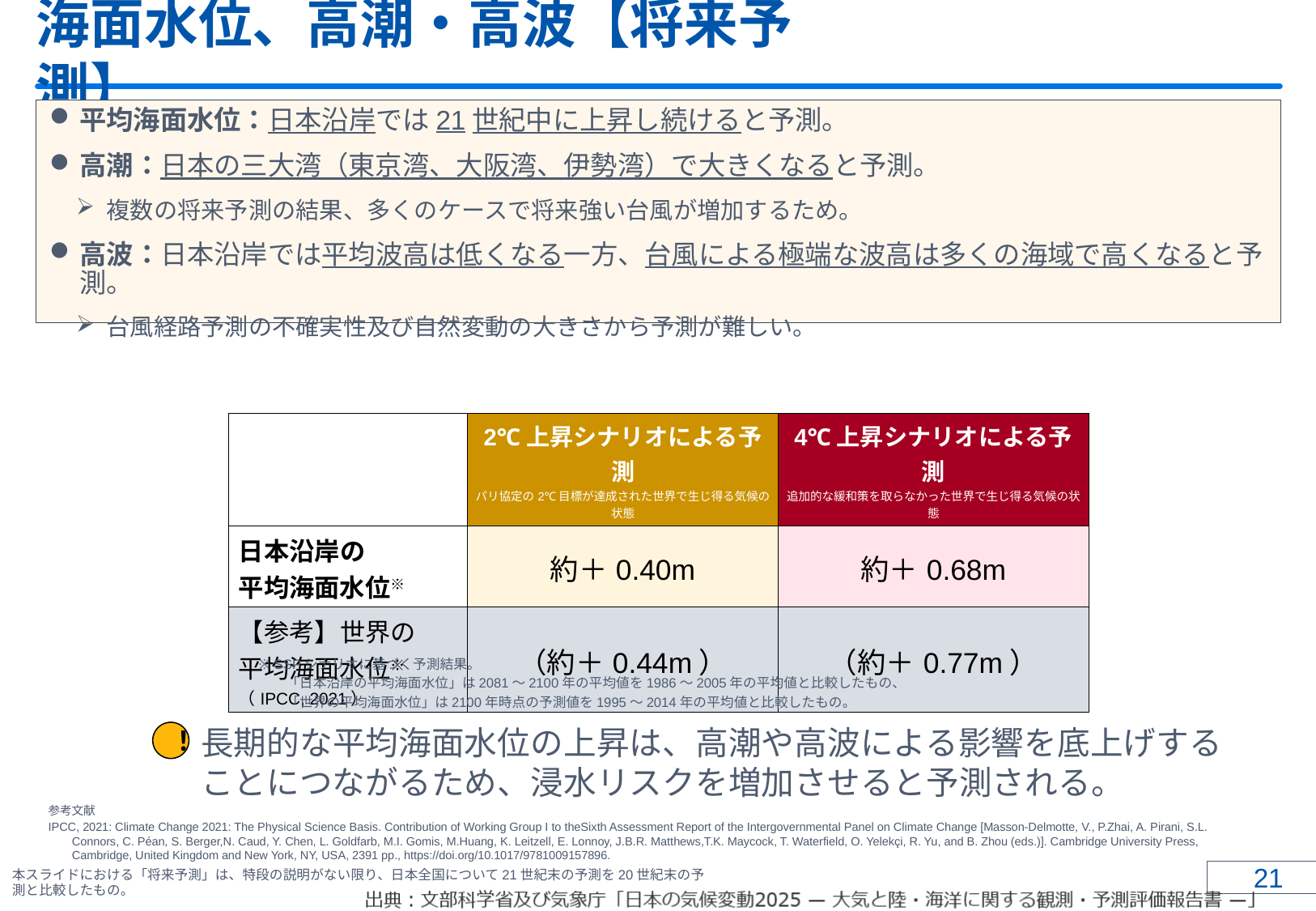

# 海面水位、高潮・高波【将来予測】
平均海面水位：日本沿岸では21世紀中に上昇し続けると予測。
高潮：日本の三大湾（東京湾、大阪湾、伊勢湾）で大きくなると予測。
複数の将来予測の結果、多くのケースで将来強い台風が増加するため。
高波：日本沿岸では平均波高は低くなる一方、台風による極端な波高は多くの海域で高くなると予測。
台風経路予測の不確実性及び自然変動の大きさから予測が難しい。
|  | 2℃上昇シナリオによる予測 パリ協定の2℃目標が達成された世界で生じ得る気候の状態 | 4℃上昇シナリオによる予測 追加的な緩和策を取らなかった世界で生じ得る気候の状態 |
| --- | --- | --- |
| 日本沿岸の 平均海面水位※ | 約＋0.40m | 約＋0.68m |
| 【参考】世界の 平均海面水位※ （IPCC, 2021） | （約＋0.44m） | （約＋0.77m） |
※ SSPシナリオに基づく予測結果。
　　「日本沿岸の平均海面水位」は2081～2100年の平均値を1986～2005年の平均値と比較したもの、
　　「世界の平均海面水位」は2100年時点の予測値を1995～2014年の平均値と比較したもの。
長期的な平均海面水位の上昇は、高潮や高波による影響を底上げすることにつながるため、浸水リスクを増加させると予測される。
！
参考文献
IPCC, 2021: Climate Change 2021: The Physical Science Basis. Contribution of Working Group I to theSixth Assessment Report of the Intergovernmental Panel on Climate Change [Masson-Delmotte, V., P.Zhai, A. Pirani, S.L. Connors, C. Péan, S. Berger,N. Caud, Y. Chen, L. Goldfarb, M.I. Gomis, M.Huang, K. Leitzell, E. Lonnoy, J.B.R. Matthews,T.K. Maycock, T. Waterfield, O. Yelekçi, R. Yu, and B. Zhou (eds.)]. Cambridge University Press, Cambridge, United Kingdom and New York, NY, USA, 2391 pp., https://doi.org/10.1017/9781009157896.
本スライドにおける「将来予測」は、特段の説明がない限り、日本全国について21世紀末の予測を20世紀末の予測と比較したもの。​